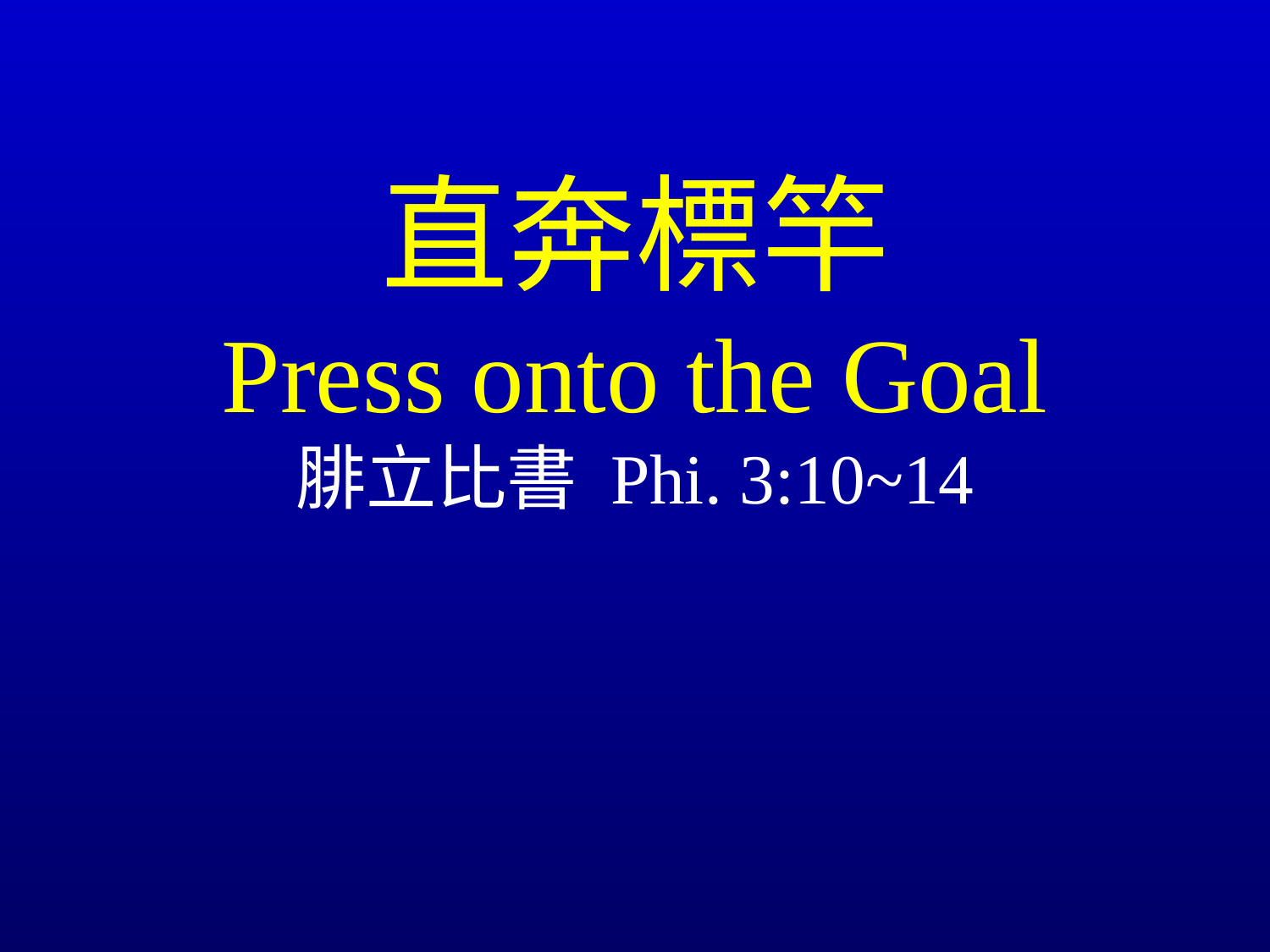

直奔標竿
Press onto the Goal
腓立比書 Phi. 3:10~14